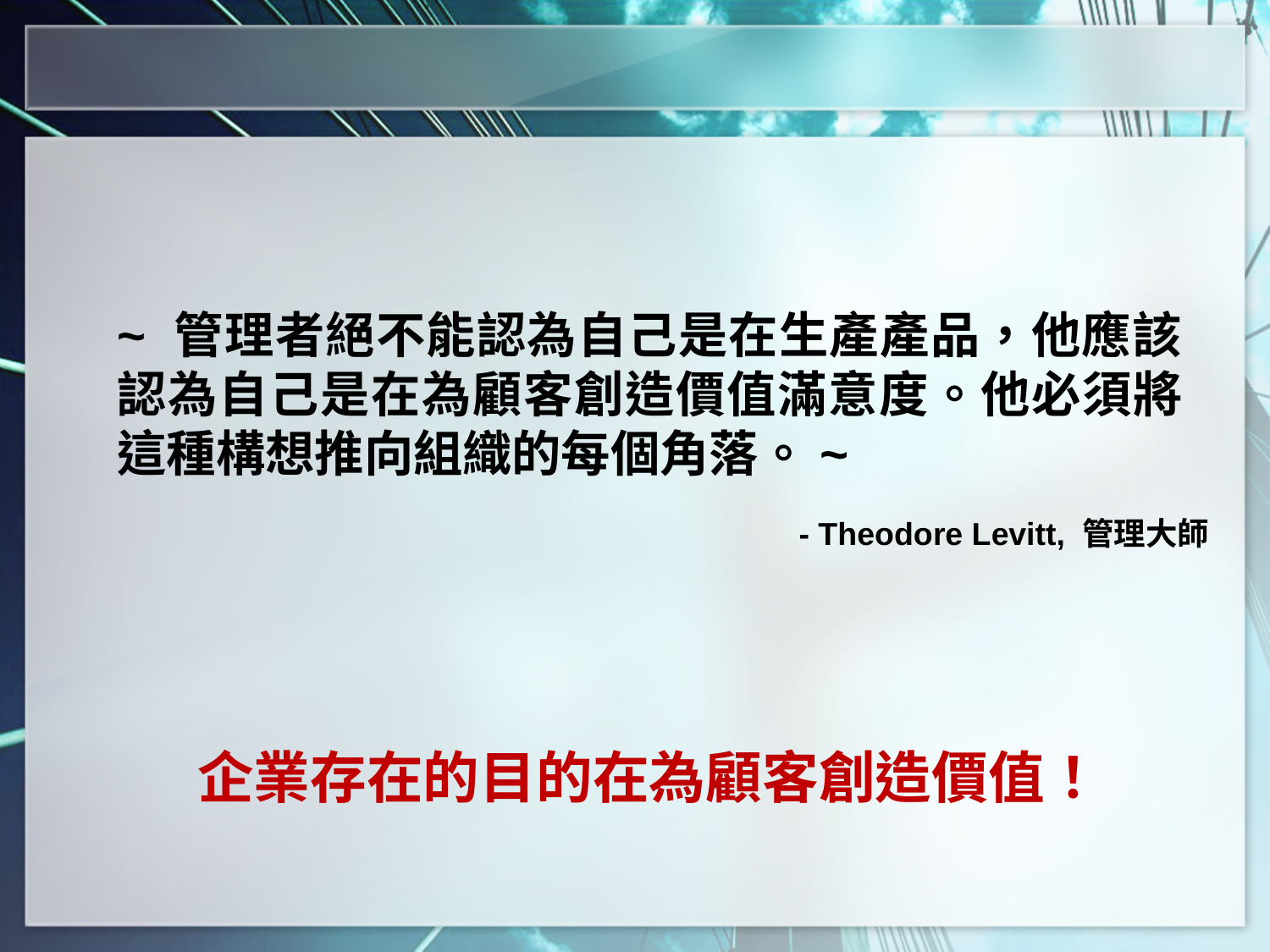

~ 管理者絕不能認為自己是在生產產品，他應該認為自己是在為顧客創造價值滿意度。他必須將這種構想推向組織的每個角落。~
- Theodore Levitt, 管理大師
企業存在的目的在為顧客創造價值！